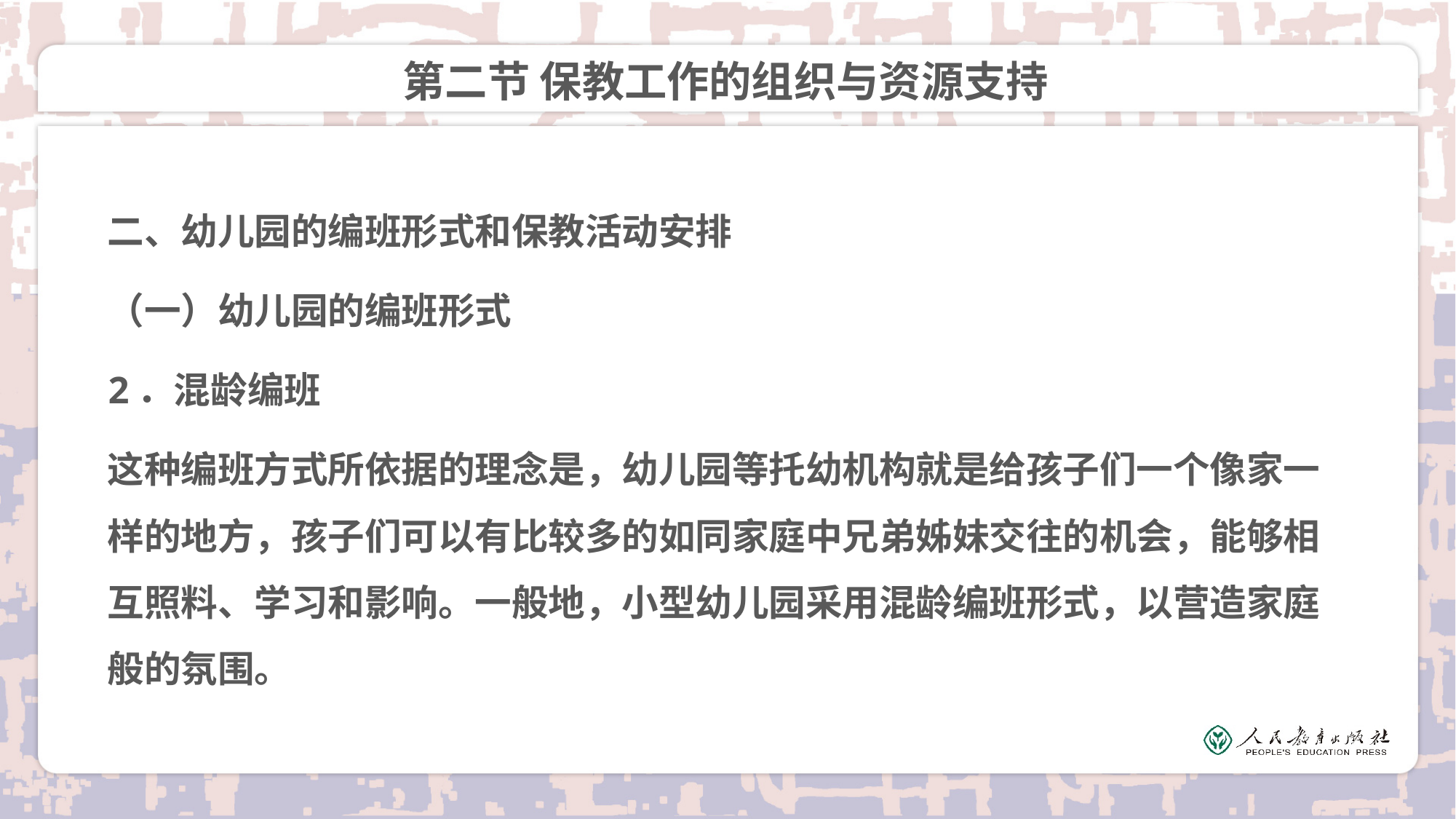

# 第二节 保教工作的组织与资源支持
二、幼儿园的编班形式和保教活动安排
（一）幼儿园的编班形式
2．混龄编班
这种编班方式所依据的理念是，幼儿园等托幼机构就是给孩子们一个像家一样的地方，孩子们可以有比较多的如同家庭中兄弟姊妹交往的机会，能够相互照料、学习和影响。一般地，小型幼儿园采用混龄编班形式，以营造家庭般的氛围。